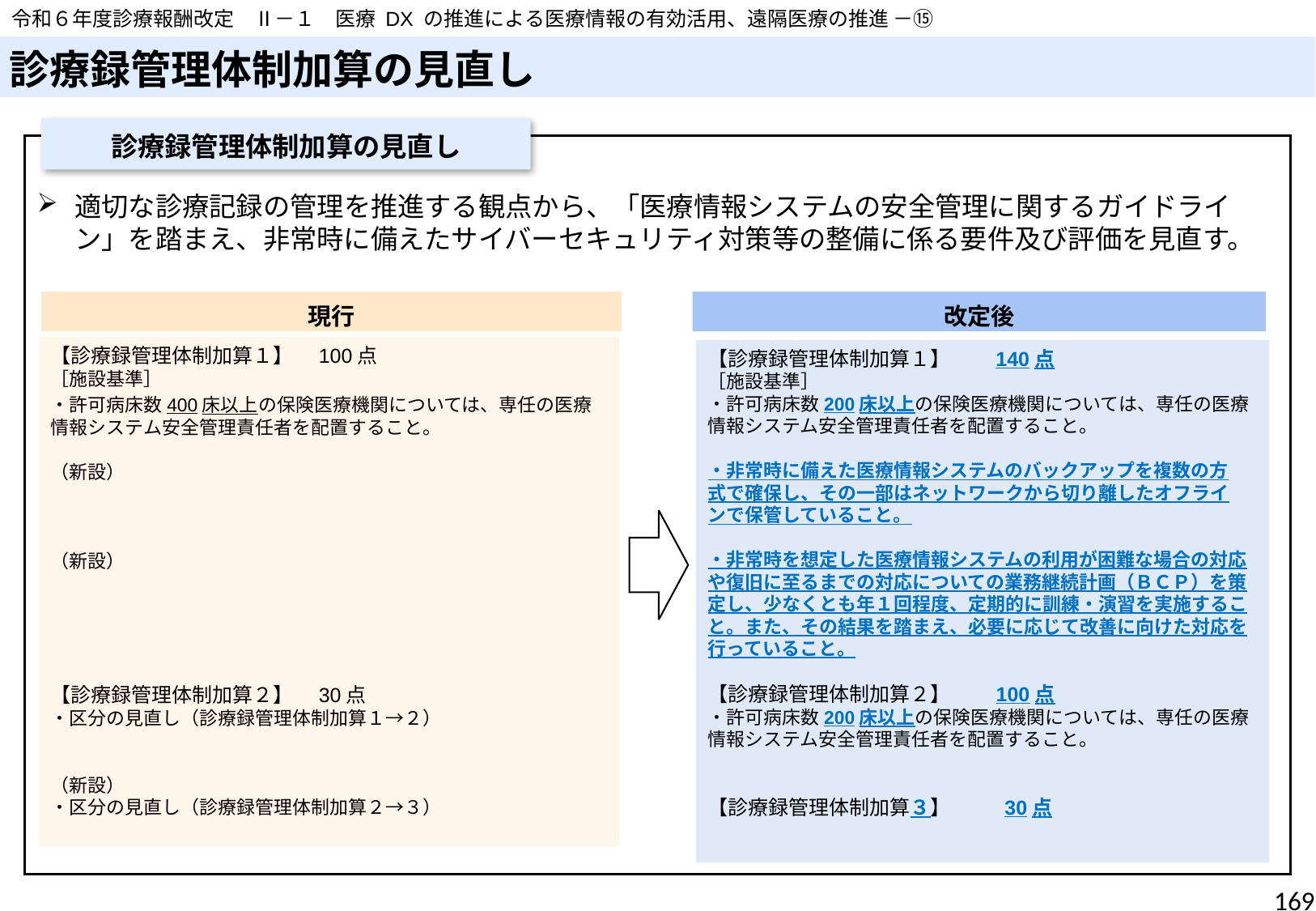

令和６年度診療報酬改定　Ⅱ－１　医療 DX の推進による医療情報の有効活用、遠隔医療の推進 －⑮
# 診療録管理体制加算の見直し
診療録管理体制加算の見直し

適切な診療記録の管理を推進する観点から、「医療情報システムの安全管理に関するガイドライン」を踏まえ、非常時に備えたサイバーセキュリティ対策等の整備に係る要件及び評価を見直す。

現行
改定後
【診療録管理体制加算１】　100点
［施設基準］

・許可病床数400床以上の保険医療機関については、専任の医療情報システム安全管理責任者を配置すること。

（新設）

（新設）

【診療録管理体制加算２】　30点
・区分の見直し（診療録管理体制加算１→２）

（新設）
・区分の見直し（診療録管理体制加算２→３）

【診療録管理体制加算１】　　140点
［施設基準］
・許可病床数200床以上の保険医療機関については、専任の医療情報システム安全管理責任者を配置すること。

・非常時に備えた医療情報システムのバックアップを複数の方
式で確保し、その一部はネットワークから切り離したオフライ
ンで保管していること。

・非常時を想定した医療情報システムの利用が困難な場合の対応や復旧に至るまでの対応についての業務継続計画（ＢＣＰ）を策定し、少なくとも年１回程度、定期的に訓練・演習を実施すること。また、その結果を踏まえ、必要に応じて改善に向けた対応を行っていること。

【診療録管理体制加算２】　　100点
・許可病床数200床以上の保険医療機関については、専任の医療情報システム安全管理責任者を配置すること。

【診療録管理体制加算３】　  　30点

169